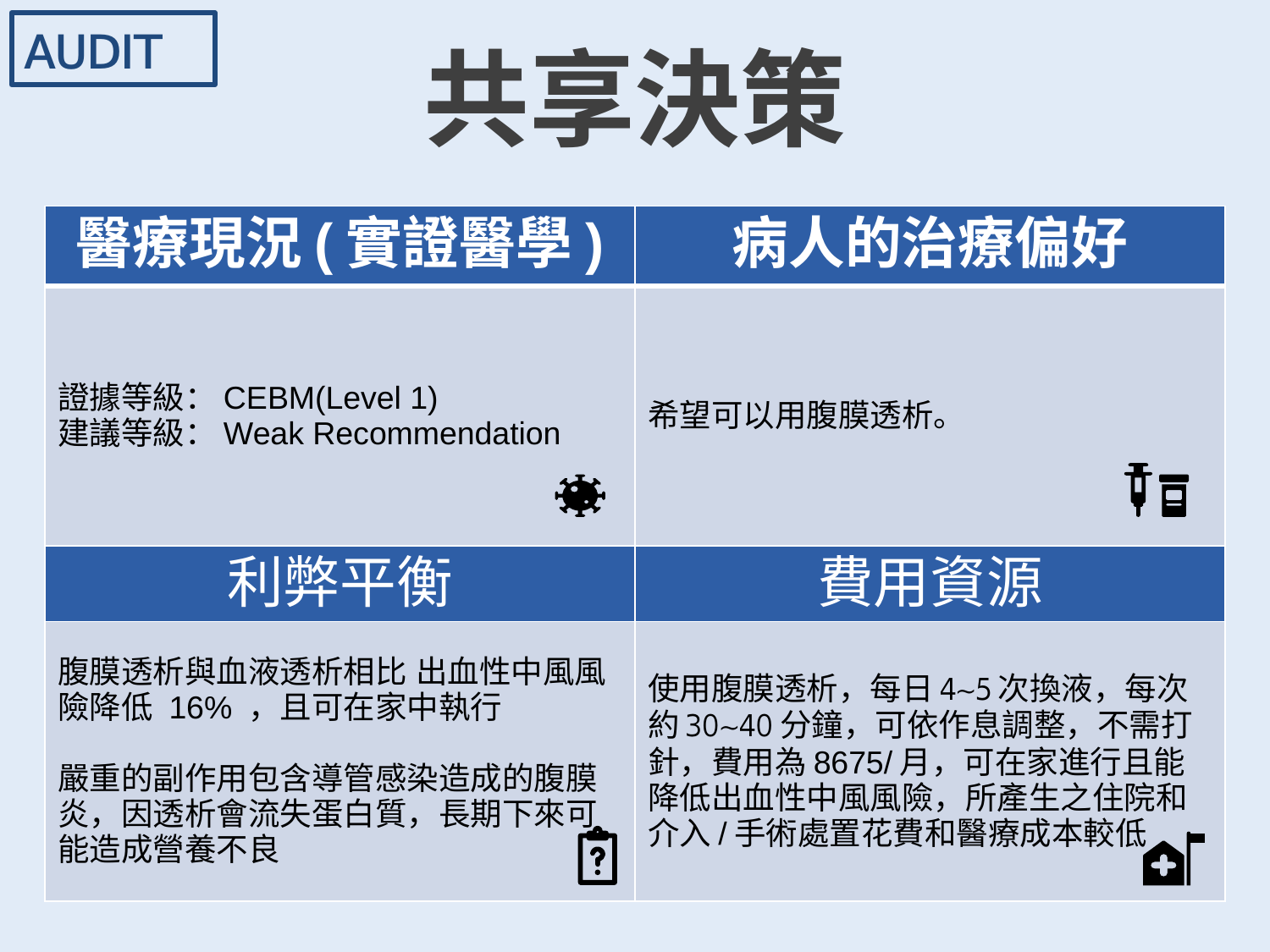

AUDIT
共享決策
| 醫療現況(實證醫學) | 病人的治療偏好 |
| --- | --- |
| 證據等級：CEBM(Level 1) 建議等級：Weak Recommendation | 希望可以用腹膜透析。 |
| 利弊平衡 | 費用資源 |
| 腹膜透析與血液透析相比 出血性中風風險降低 16% ，且可在家中執行 嚴重的副作用包含導管感染造成的腹膜炎，因透析會流失蛋白質，長期下來可能造成營養不良 | 使用腹膜透析，每日4~5次換液，每次約30~40分鐘，可依作息調整，不需打針，費用為8675/月，可在家進行且能降低出血性中風風險，所產生之住院和介入/手術處置花費和醫療成本較低 |